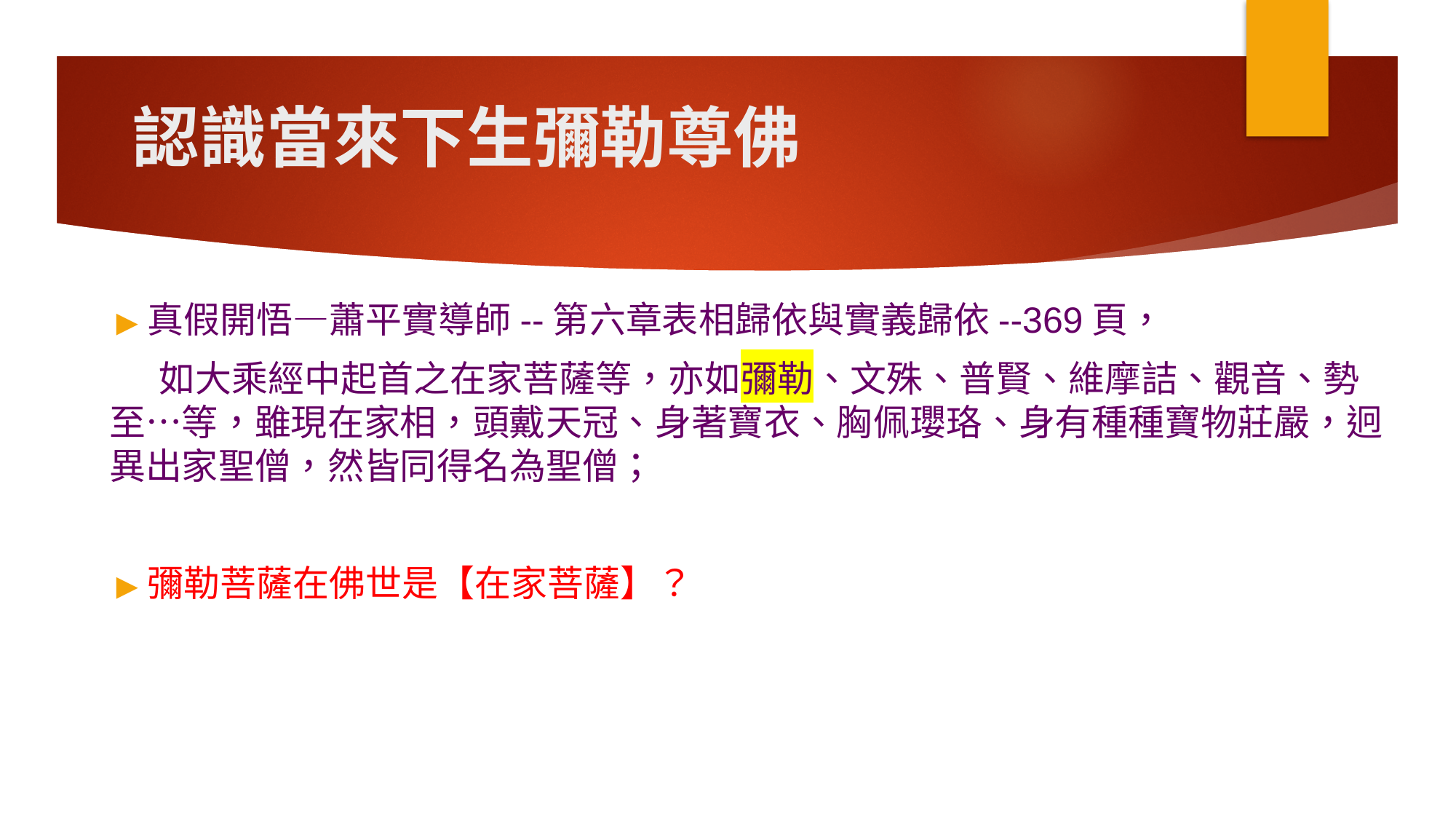

# 認識當來下生彌勒尊佛
真假開悟—蕭平實導師--第六章表相歸依與實義歸依--369頁，
     如大乘經中起首之在家菩薩等，亦如彌勒、文殊、普賢、維摩詰、觀音、勢至…等，雖現在家相，頭戴天冠、身著寶衣、胸佩瓔珞、身有種種寶物莊嚴，迥異出家聖僧，然皆同得名為聖僧；

彌勒菩薩在佛世是【在家菩薩】？